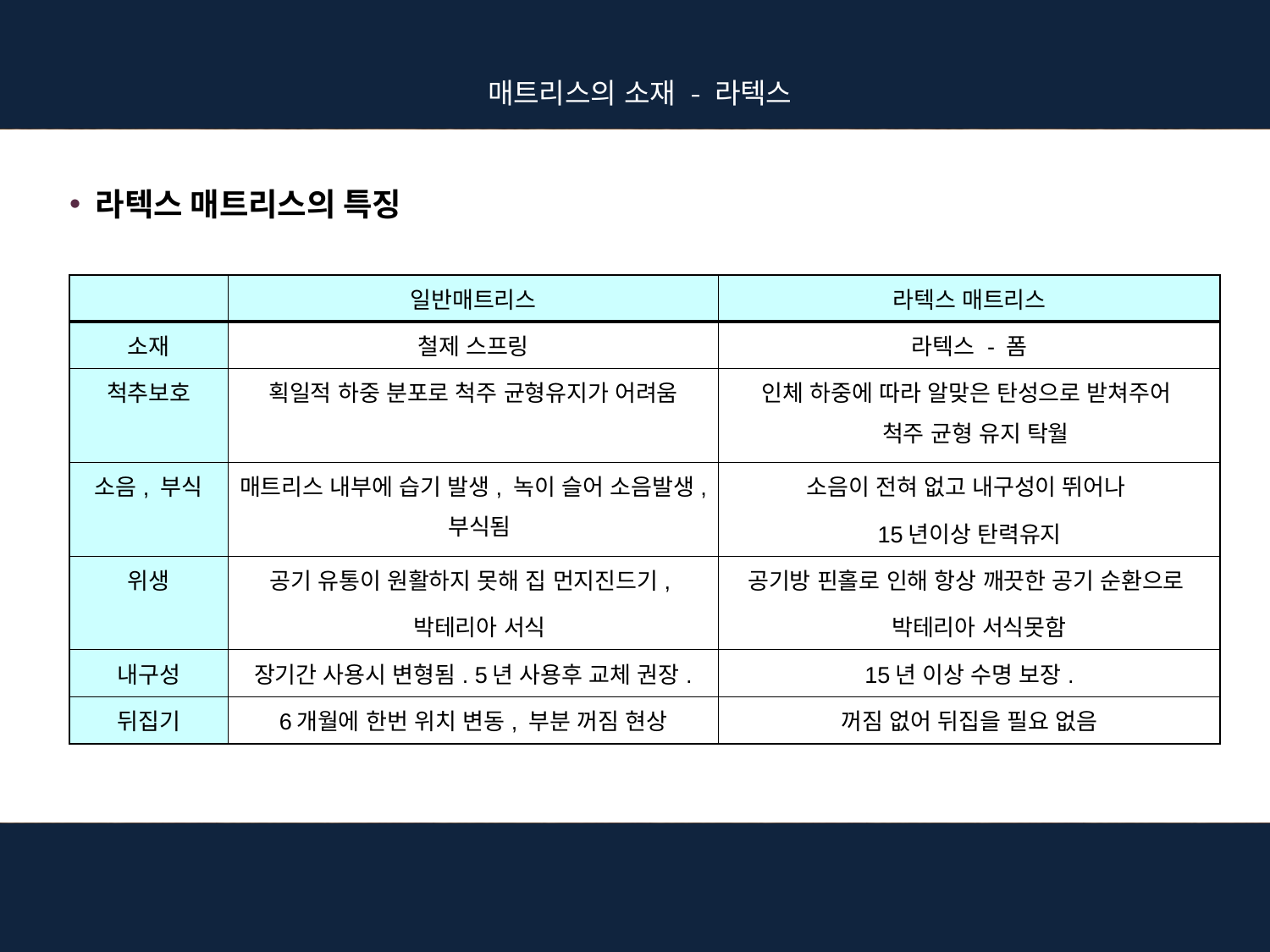

매트리스의 소재 - 라텍스
 라텍스 매트리스의 특징
|  |  |  |  |  |  |  |  |  |  |  |
| --- | --- | --- | --- | --- | --- | --- | --- | --- | --- | --- |
|  |  |  |  |  |  |  |  |  |  |  |
|  |  | 일반매트리스 |  |  |  |  | 라텍스 매트리스 |  |  |  |
| 소재 |  | 철제 스프링 |  |  |  |  | 라텍스 - 폼 |  |  |  |
| 척추보호 |  | 획일적 하중 분포로 척주 균형유지가 어려움 |  |  |  |  | 인체 하중에 따라 알맞은 탄성으로 받쳐주어 |  |  |  |
|  |  |  |  |  |  |  | 척주 균형 유지 탁월 |  |  |  |
| 소음, 부식 |  | 매트리스 내부에 습기 발생, 녹이 슬어 소음발생, |  |  |  |  | 소음이 전혀 없고 내구성이 뛰어나 |  |  |  |
|  |  | 부식됨 |  |  |  |  | 15년이상 탄력유지 |  |  |  |
| 위생 |  | 공기 유통이 원활하지 못해 집 먼지진드기, |  |  |  |  | 공기방 핀홀로 인해 항상 깨끗한 공기 순환으로 |  |  |  |
|  |  | 박테리아 서식 |  |  |  |  | 박테리아 서식못함 |  |  |  |
| 내구성 |  | 장기간 사용시 변형됨. 5년 사용후 교체 권장. |  |  |  |  | 15년 이상 수명 보장. |  |  |  |
| 뒤집기 |  | 6개월에 한번 위치 변동, 부분 꺼짐 현상 |  |  |  |  | 꺼짐 없어 뒤집을 필요 없음 |  |  |  |